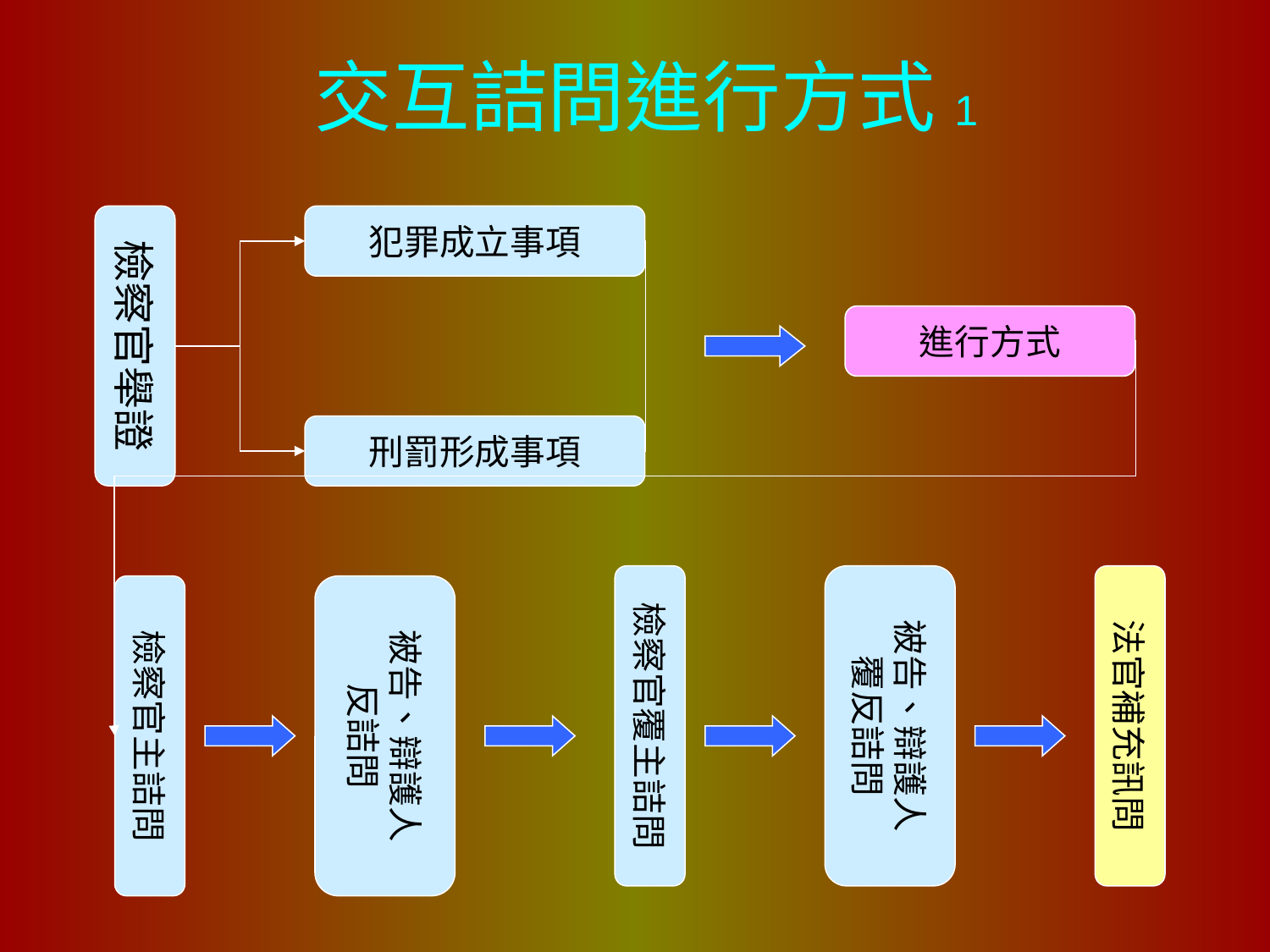

交互詰問進行方式1
檢察官舉證
犯罪成立事項
進行方式

刑罰形成事項
檢察官覆主詰問
被告、辯護人
覆反詰問
法官補充訊問
檢察官主詰問
被告、辯護人
反詰問